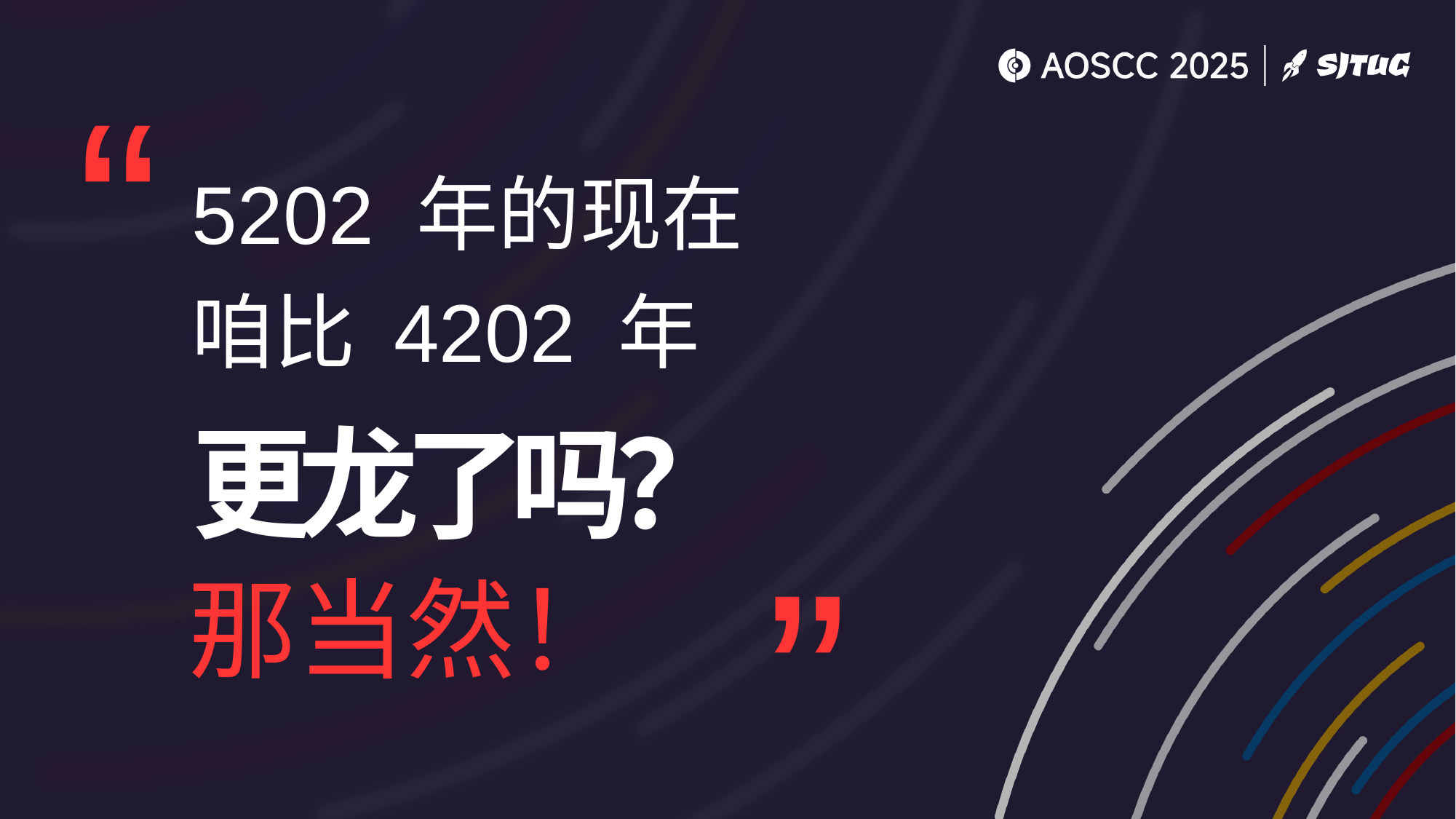

5202 年的现在
咱比 4202 年
更龙了吗？
那当然！